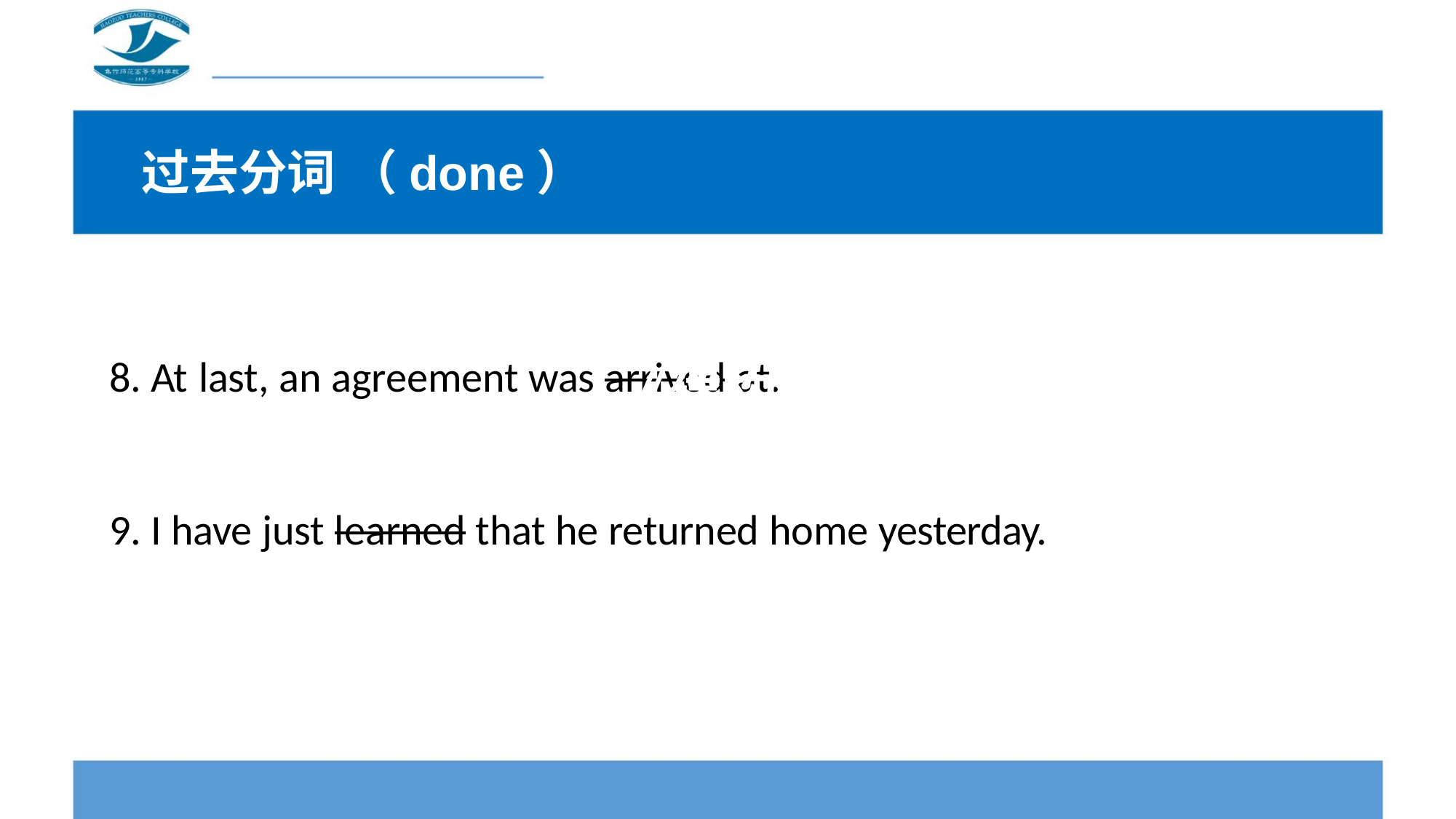

过去分词 （done）
8. At last, an agreement was arrived at.
《建构
9. I have just learned that he returned home yesterday.